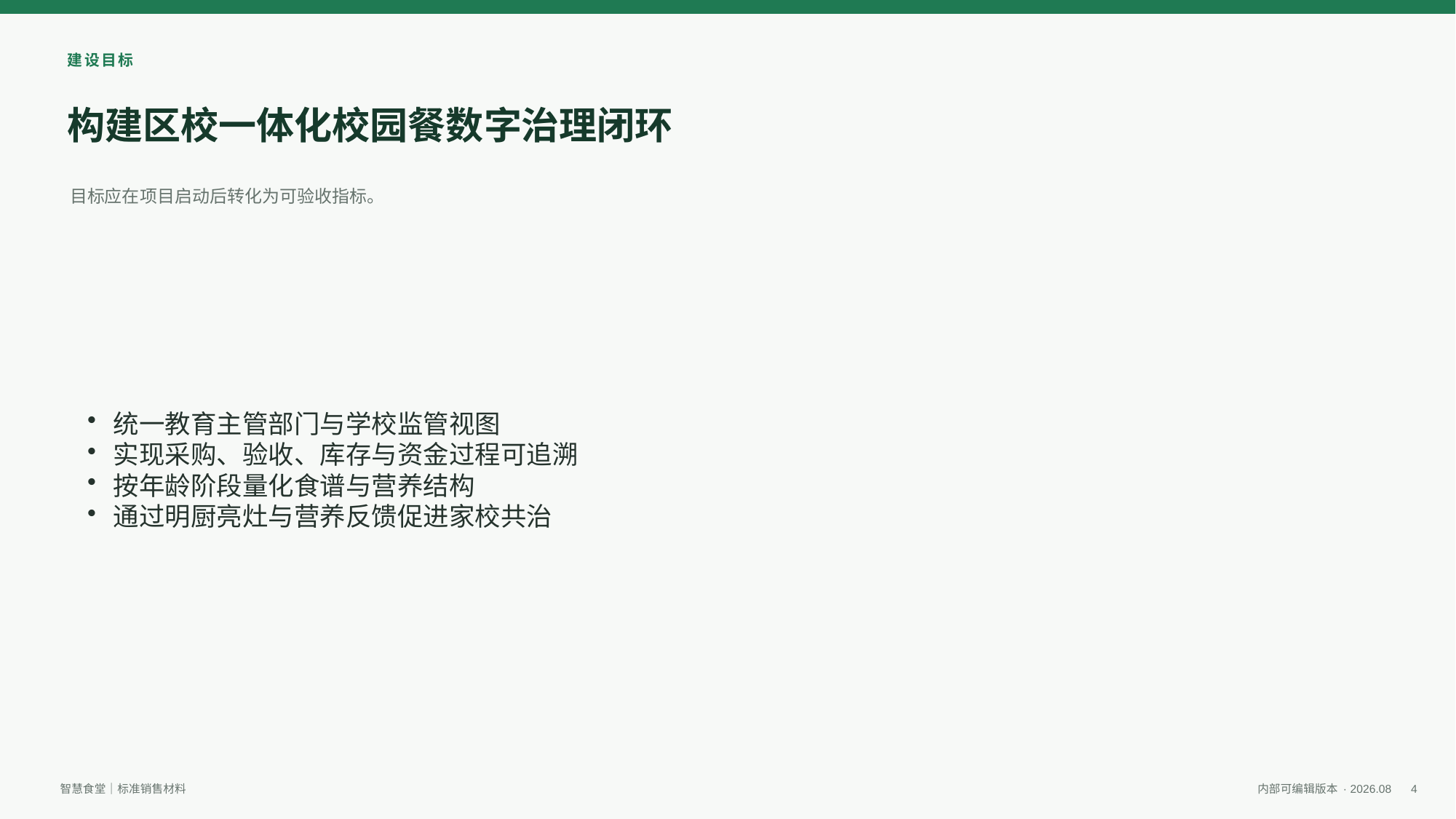

建设目标
构建区校一体化校园餐数字治理闭环
目标应在项目启动后转化为可验收指标。
统一教育主管部门与学校监管视图
实现采购、验收、库存与资金过程可追溯
按年龄阶段量化食谱与营养结构
通过明厨亮灶与营养反馈促进家校共治
4